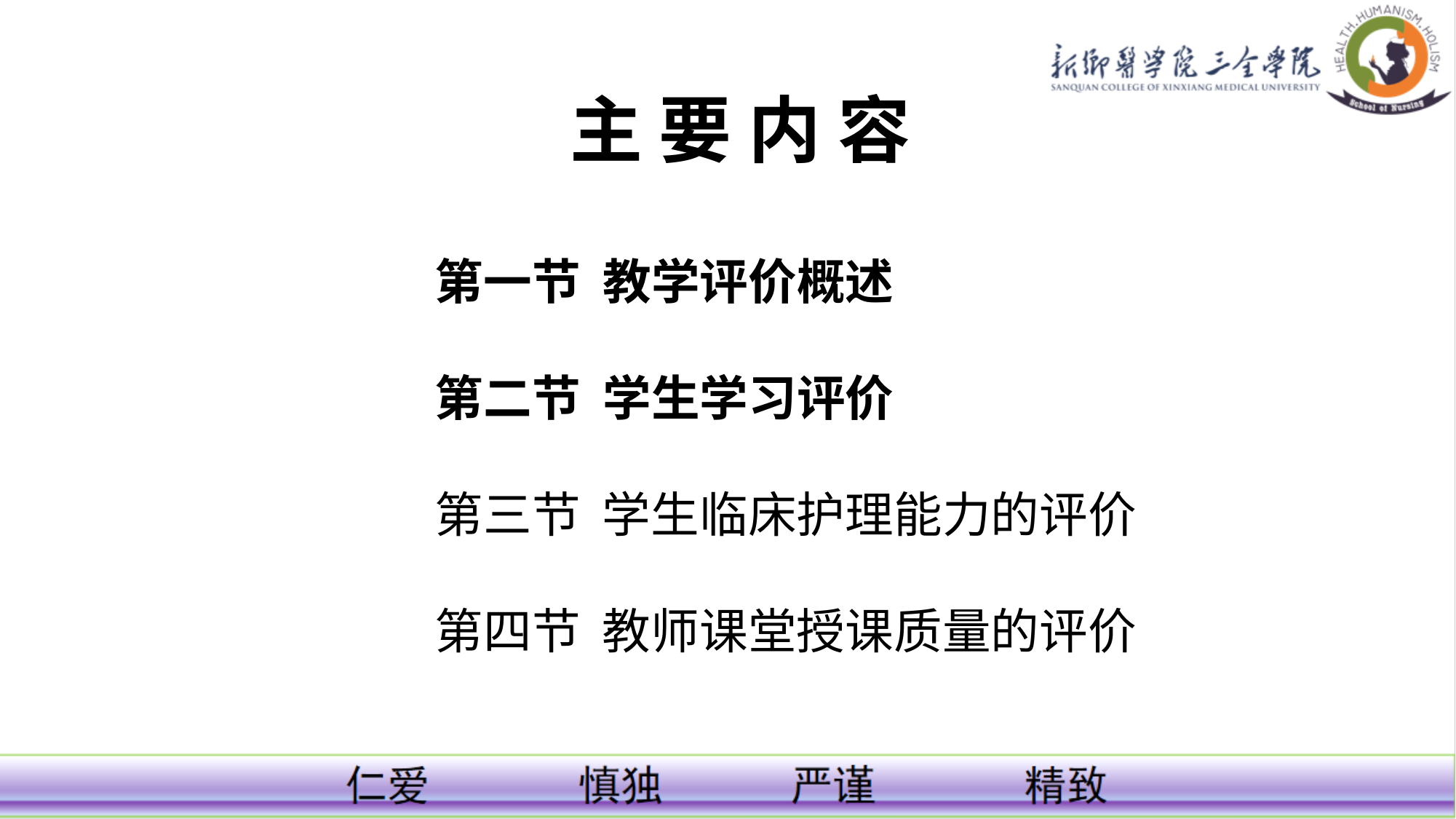

主 要 内 容
第一节  教学评价概述
第二节  学生学习评价
第三节  学生临床护理能力的评价
第四节  教师课堂授课质量的评价